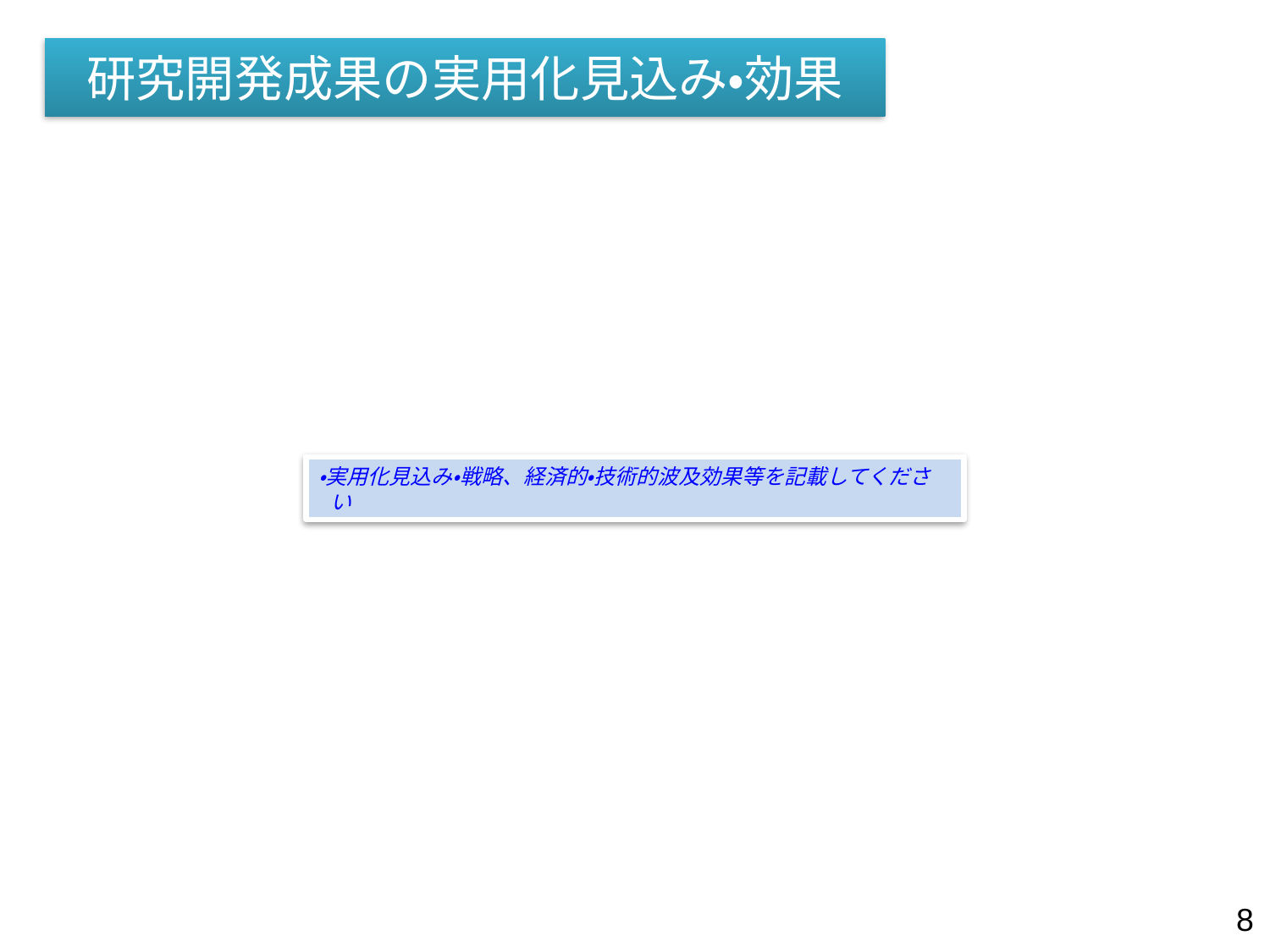

# 研究開発成果の実用化見込み・効果
・実用化見込み・戦略、経済的・技術的波及効果等を記載してください
8